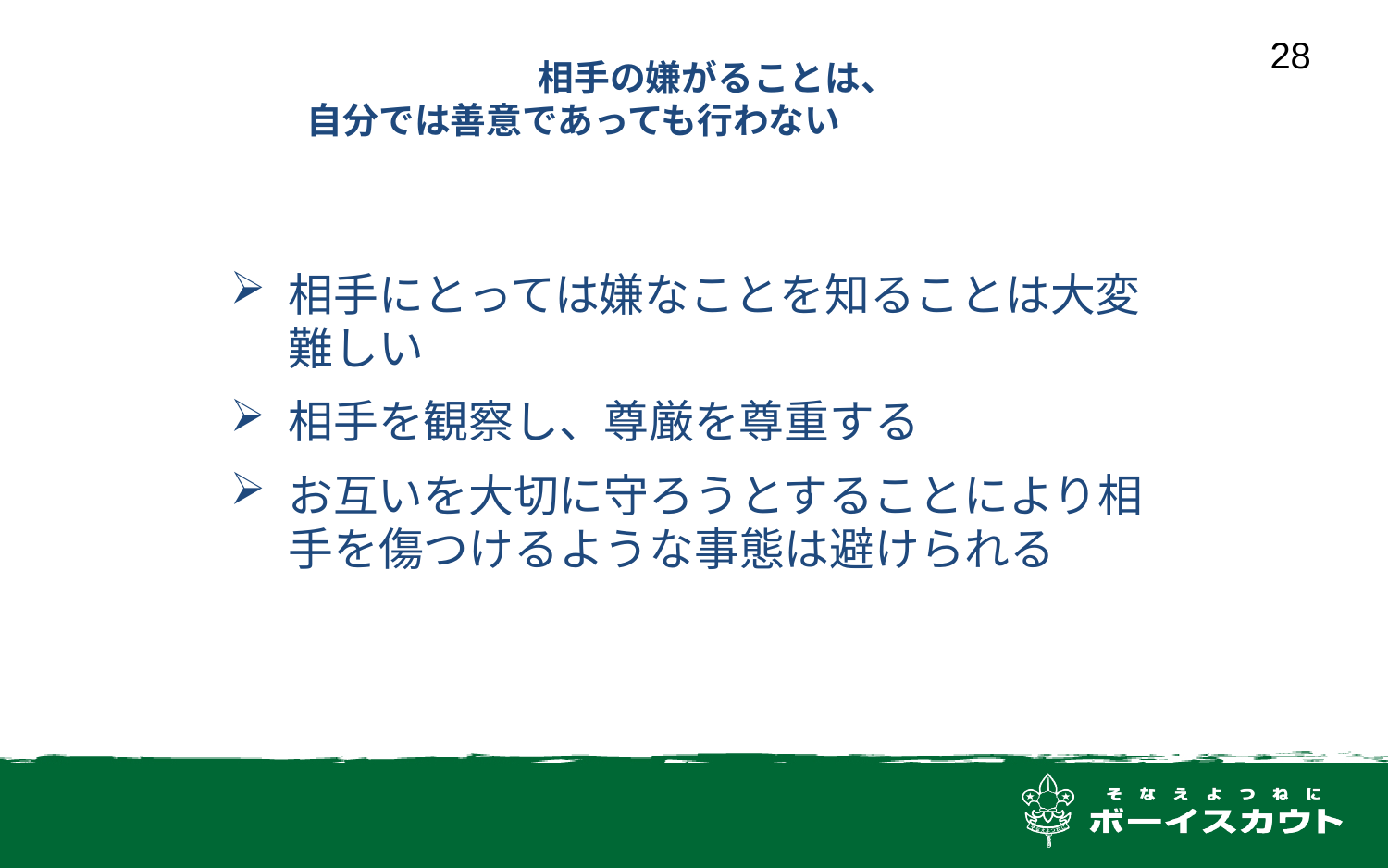

28
相手の嫌がることは、
自分では善意であっても行わない
相手にとっては嫌なことを知ることは大変難しい
相手を観察し、尊厳を尊重する
お互いを大切に守ろうとすることにより相手を傷つけるような事態は避けられる